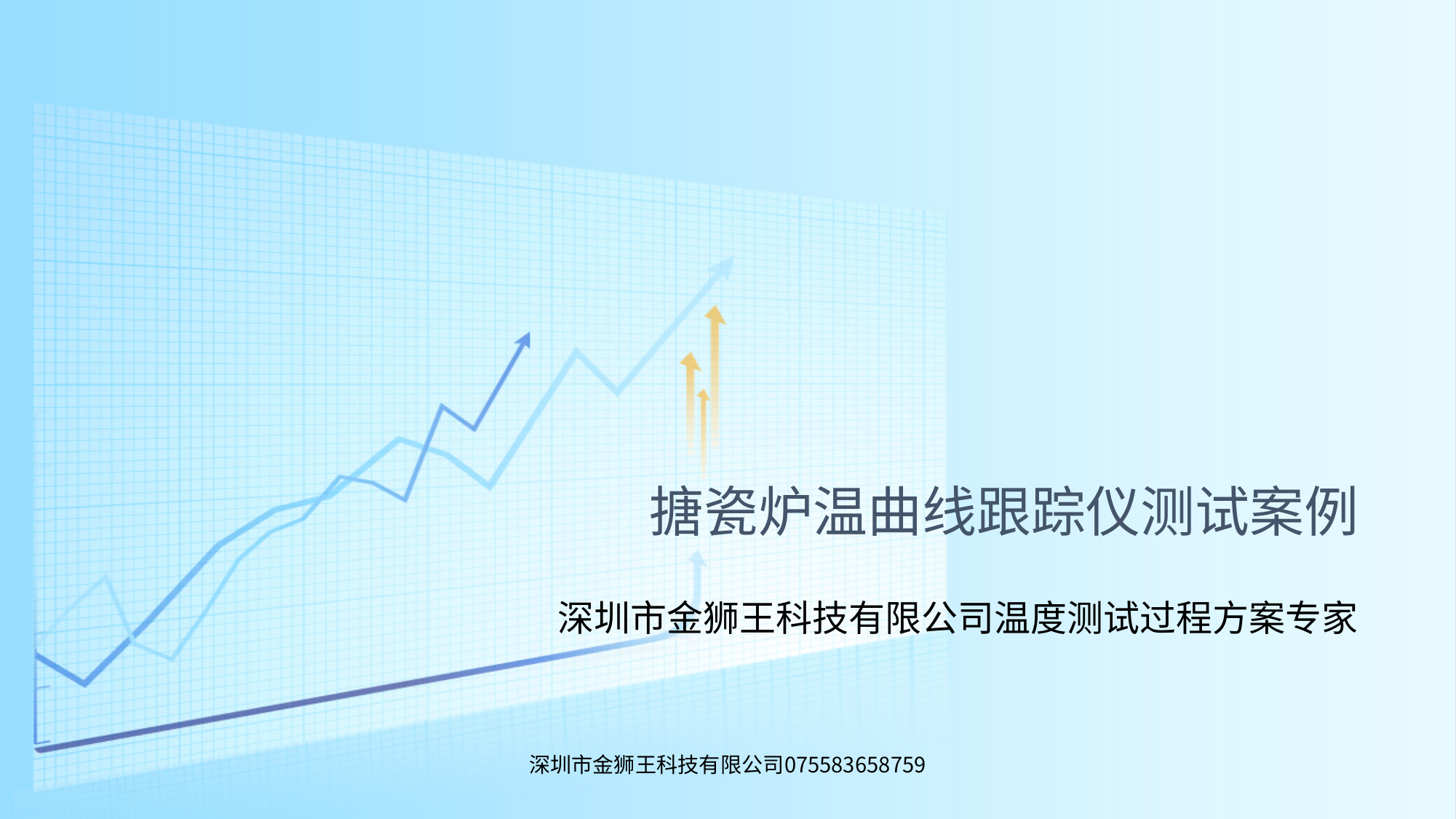

# 搪瓷炉温曲线跟踪仪测试案例
深圳市金狮王科技有限公司温度测试过程方案专家

深圳市金狮王科技有限公司075583658759
1